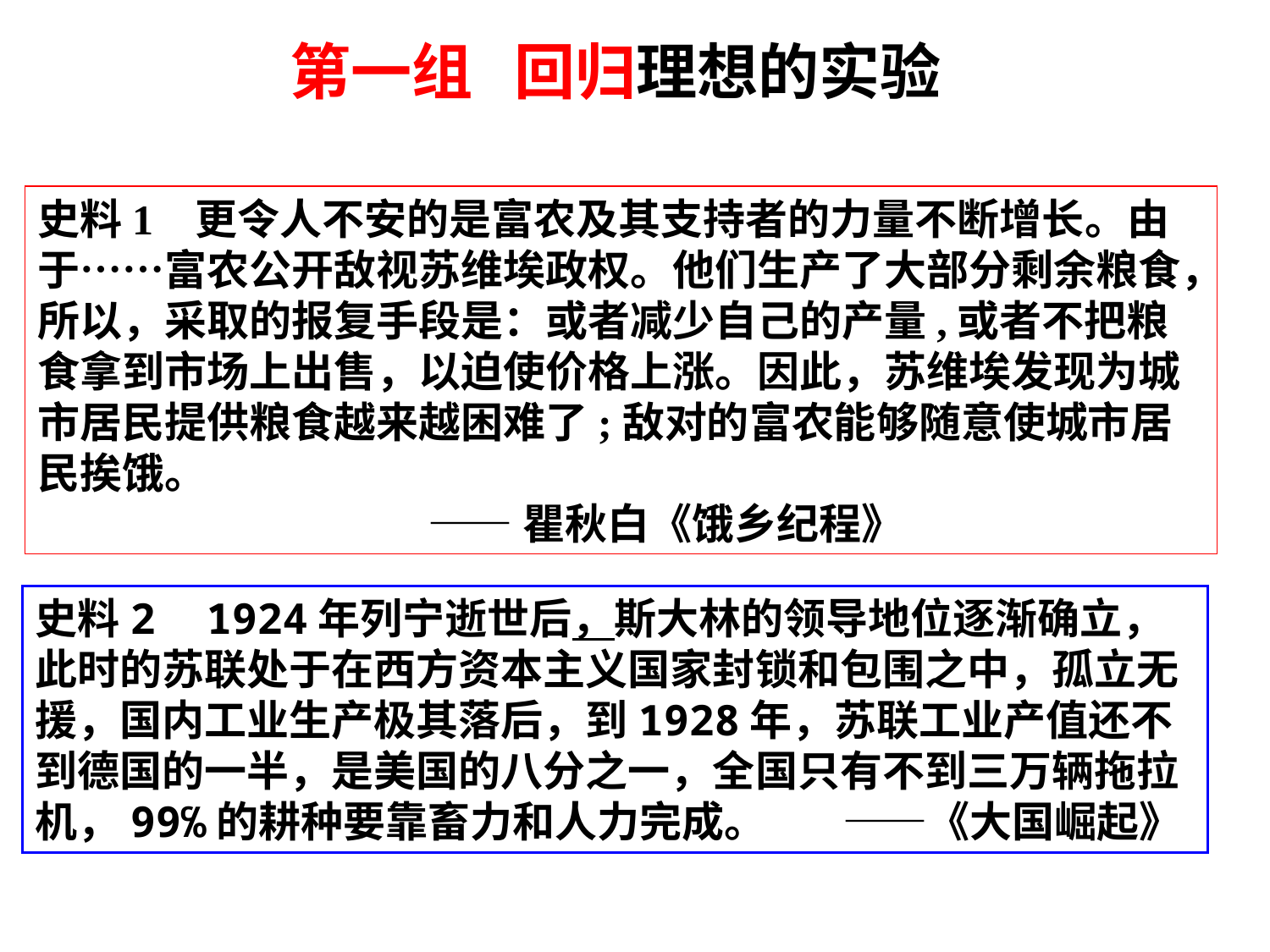

第一组   回归理想的实验
史料1   更令人不安的是富农及其支持者的力量不断增长。由于……富农公开敌视苏维埃政权。他们生产了大部分剩余粮食，所以，采取的报复手段是：或者减少自己的产量,或者不把粮食拿到市场上出售，以迫使价格上涨。因此，苏维埃发现为城市居民提供粮食越来越困难了;敌对的富农能够随意使城市居民挨饿。
                                         ——瞿秋白《饿乡纪程》
史料2  1924年列宁逝世后，斯大林的领导地位逐渐确立，此时的苏联处于在西方资本主义国家封锁和包围之中，孤立无援，国内工业生产极其落后，到1928年，苏联工业产值还不到德国的一半，是美国的八分之一，全国只有不到三万辆拖拉机，99℅的耕种要靠畜力和人力完成。        ——《大国崛起》